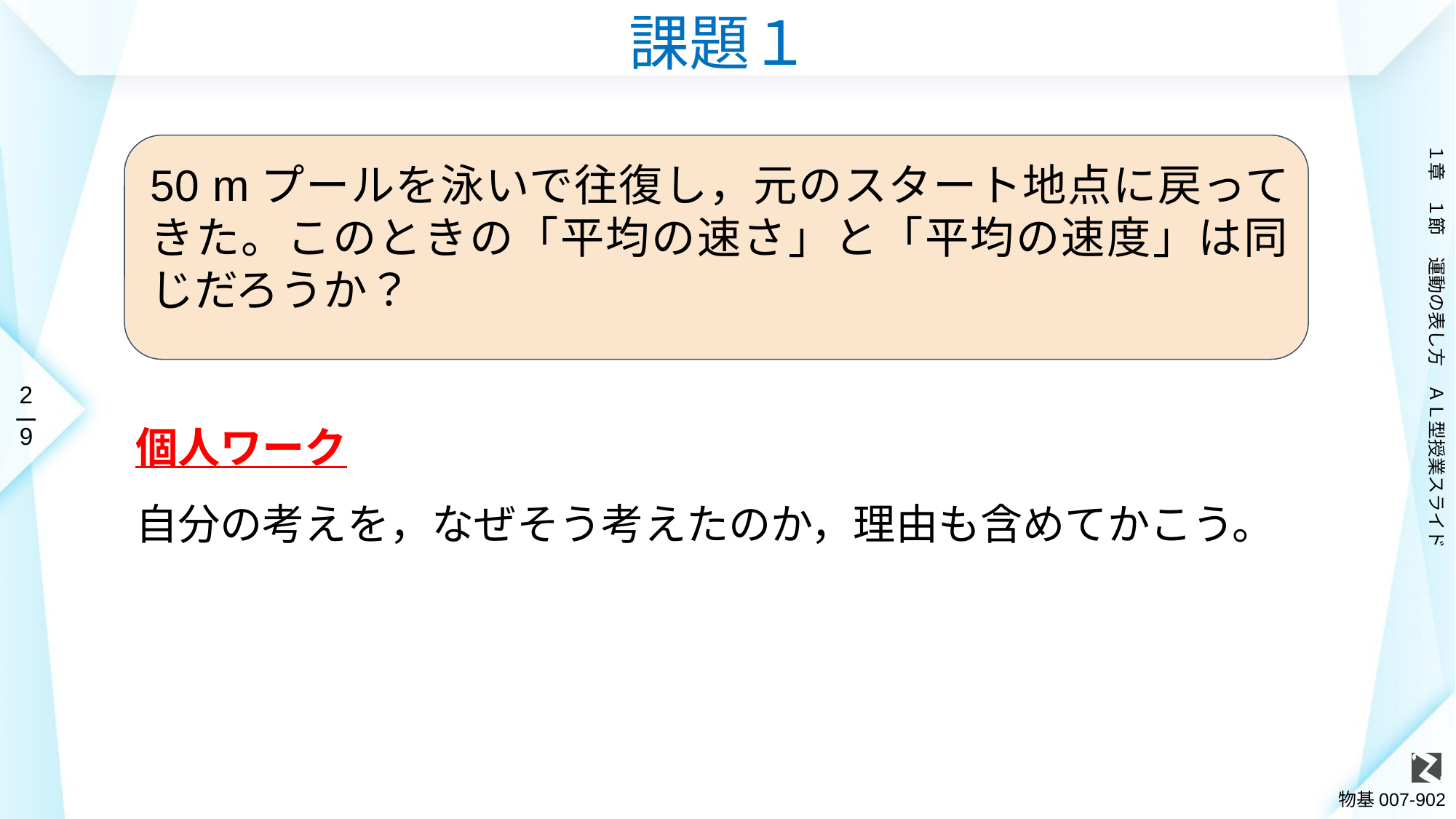

# 課題１

50 mプールを泳いで往復し，元のスタート地点に戻ってきた。このときの「平均の速さ」と「平均の速度」は同じだろうか？

個人ワーク
自分の考えを，なぜそう考えたのか，理由も含めてかこう。